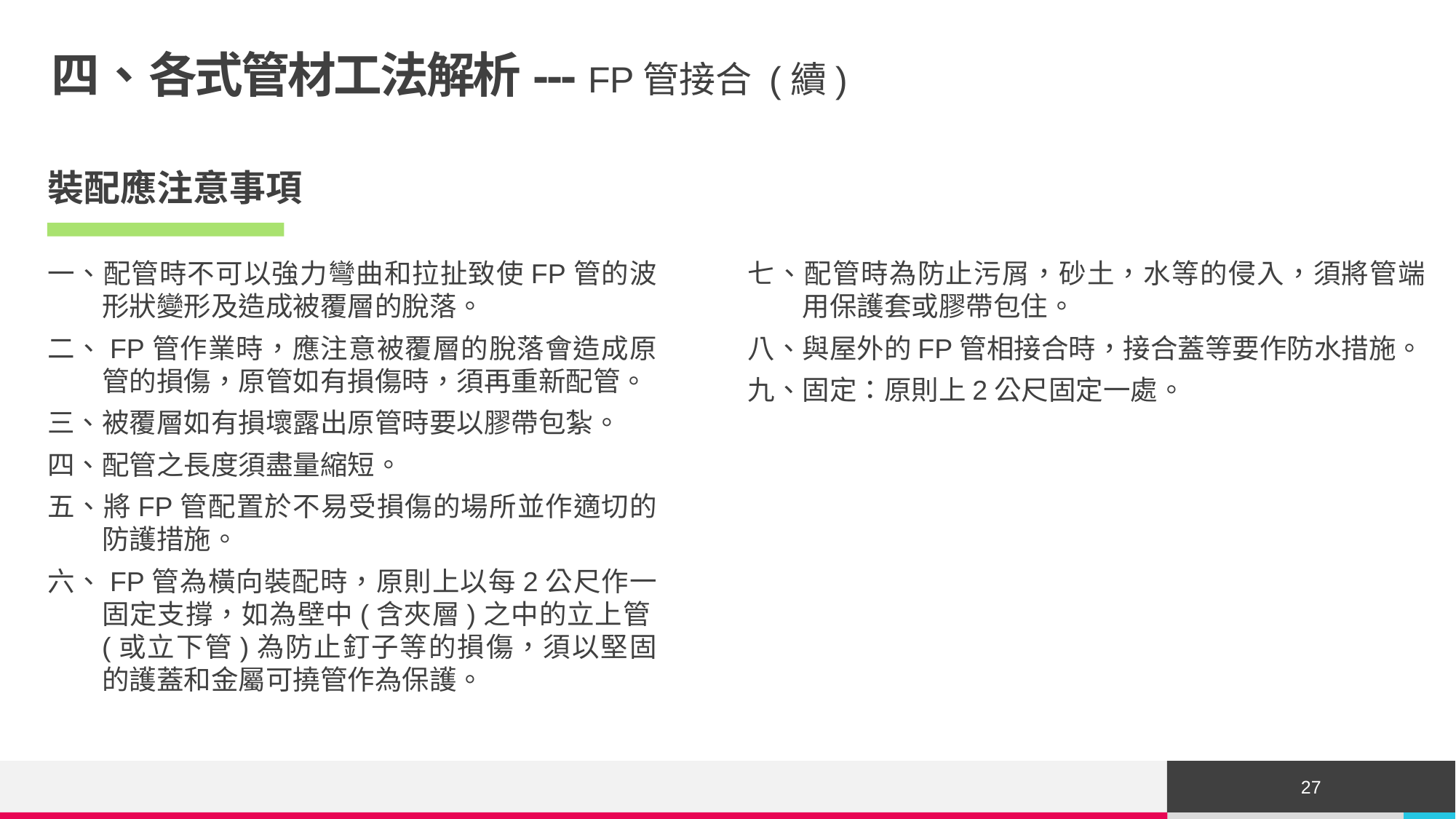

# 四、各式管材工法解析--- FP管接合 (續)
裝配應注意事項

七、配管時為防止污屑，砂土，水等的侵入，須將管端用保護套或膠帶包住。
八、與屋外的FP管相接合時，接合蓋等要作防水措施。
九、固定：原則上2公尺固定一處。
一、配管時不可以強力彎曲和拉扯致使FP管的波形狀變形及造成被覆層的脫落。
二、FP管作業時，應注意被覆層的脫落會造成原管的損傷，原管如有損傷時，須再重新配管。
三、被覆層如有損壞露出原管時要以膠帶包紮。
四、配管之長度須盡量縮短。
五、將FP管配置於不易受損傷的場所並作適切的防護措施。
六、FP管為橫向裝配時，原則上以每2公尺作一固定支撐，如為壁中(含夾層)之中的立上管(或立下管)為防止釘子等的損傷，須以堅固的護蓋和金屬可撓管作為保護。
27